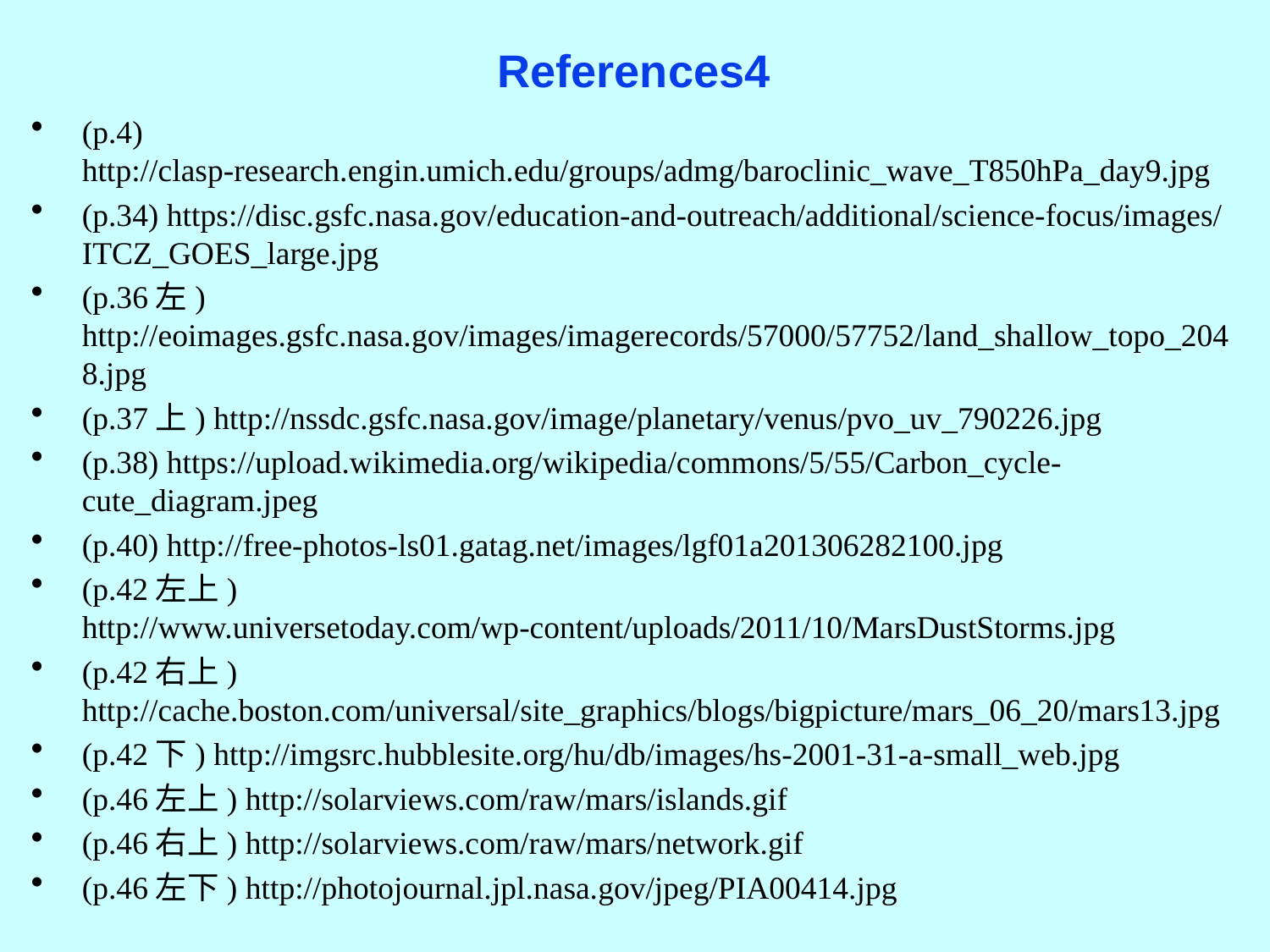

# References4
(p.4) http://clasp-research.engin.umich.edu/groups/admg/baroclinic_wave_T850hPa_day9.jpg
(p.34) https://disc.gsfc.nasa.gov/education-and-outreach/additional/science-focus/images/ITCZ_GOES_large.jpg
(p.36左) http://eoimages.gsfc.nasa.gov/images/imagerecords/57000/57752/land_shallow_topo_2048.jpg
(p.37上) http://nssdc.gsfc.nasa.gov/image/planetary/venus/pvo_uv_790226.jpg
(p.38) https://upload.wikimedia.org/wikipedia/commons/5/55/Carbon_cycle-cute_diagram.jpeg
(p.40) http://free-photos-ls01.gatag.net/images/lgf01a201306282100.jpg
(p.42左上) http://www.universetoday.com/wp-content/uploads/2011/10/MarsDustStorms.jpg
(p.42右上) http://cache.boston.com/universal/site_graphics/blogs/bigpicture/mars_06_20/mars13.jpg
(p.42下) http://imgsrc.hubblesite.org/hu/db/images/hs-2001-31-a-small_web.jpg
(p.46左上) http://solarviews.com/raw/mars/islands.gif
(p.46右上) http://solarviews.com/raw/mars/network.gif
(p.46左下) http://photojournal.jpl.nasa.gov/jpeg/PIA00414.jpg